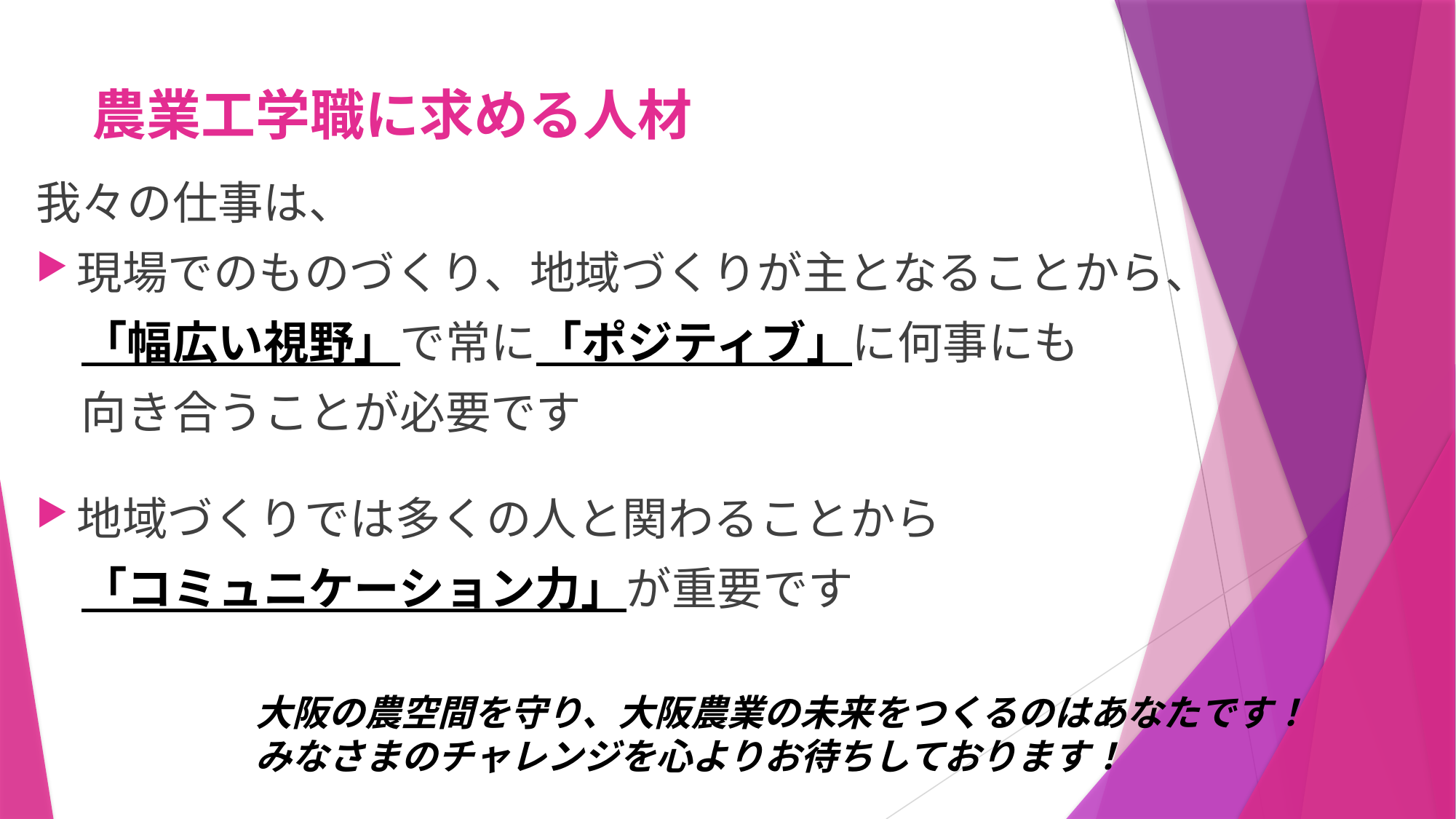

# 農業工学職に求める人材
我々の仕事は、
現場でのものづくり、地域づくりが主となることから、
　「幅広い視野」で常に「ポジティブ」に何事にも
　向き合うことが必要です

地域づくりでは多くの人と関わることから
　「コミュニケーション力」が重要です

大阪の農空間を守り、大阪農業の未来をつくるのはあなたです！
みなさまのチャレンジを心よりお待ちしております！